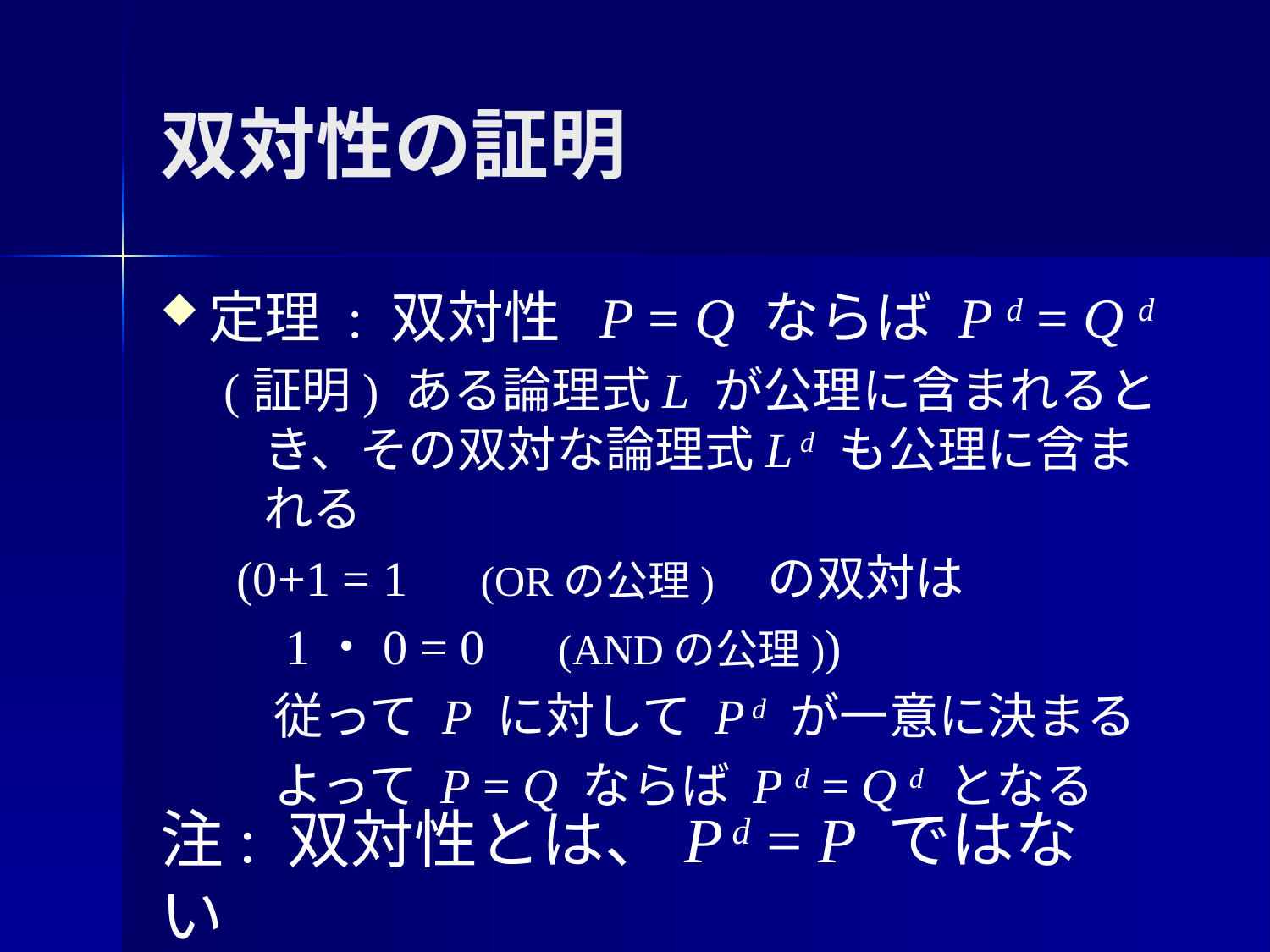

# 双対性の証明
定理 : 双対性  P = Q ならば P d = Q d
(証明) ある論理式L が公理に含まれるとき、その双対な論理式L d も公理に含まれる
 (0+1 = 1　(ORの公理)　の双対は
　1・0 = 0　(ANDの公理))
　従って P に対して P d が一意に決まる
　よって P = Q ならば P d = Q d となる
注: 双対性とは、P d = P ではない